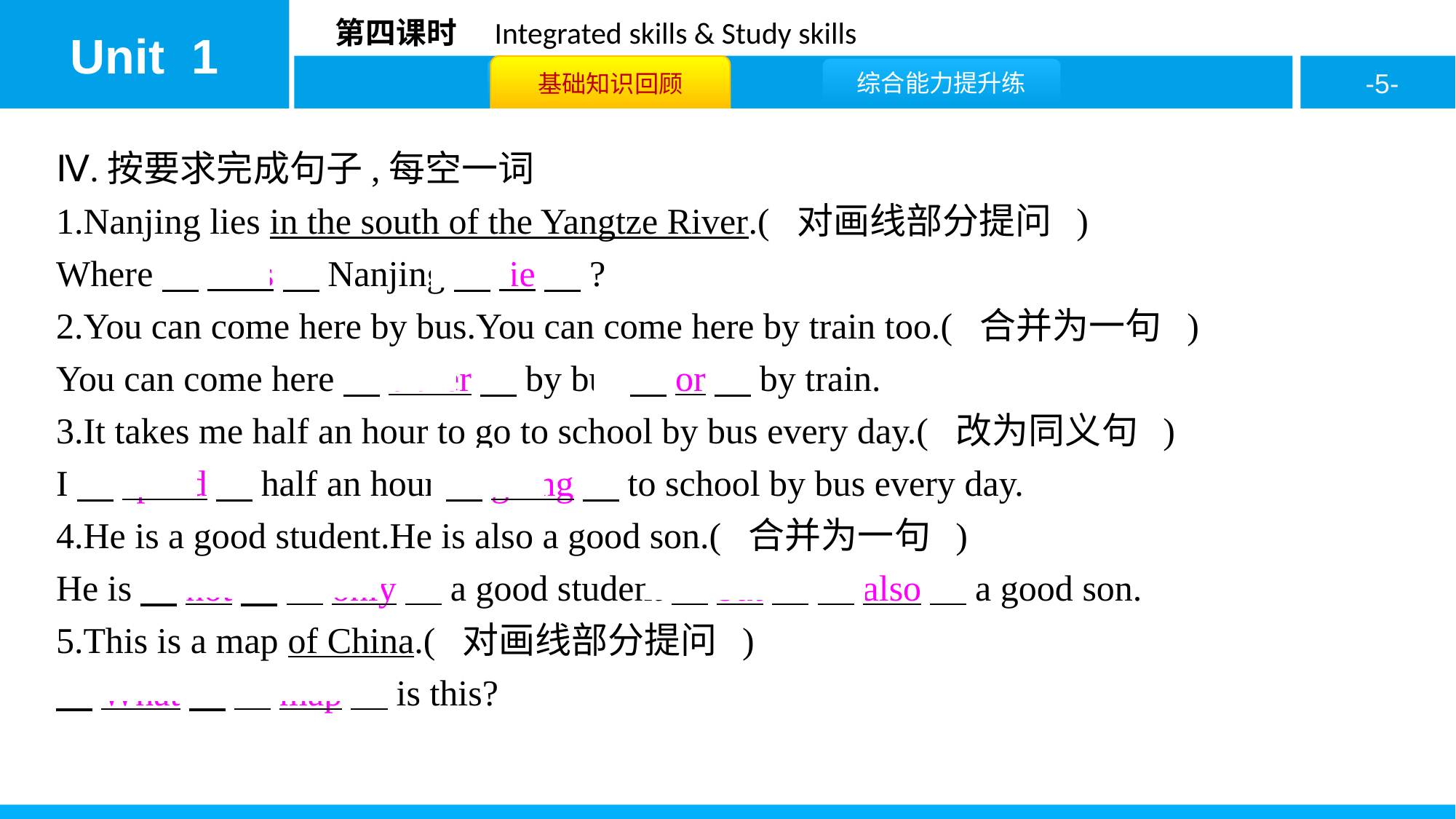

Ⅳ.按要求完成句子,每空一词
1.Nanjing lies in the south of the Yangtze River.(  对画线部分提问  )
Where　does　Nanjing　lie　?
2.You can come here by bus.You can come here by train too.(  合并为一句  )
You can come here　either　by bus　or　by train.
3.It takes me half an hour to go to school by bus every day.(  改为同义句  )
I　spend　half an hour　going　to school by bus every day.
4.He is a good student.He is also a good son.(  合并为一句  )
He is　not　 　only　a good student　but　 　also　a good son.
5.This is a map of China.(  对画线部分提问  )
　What　 　map　is this?